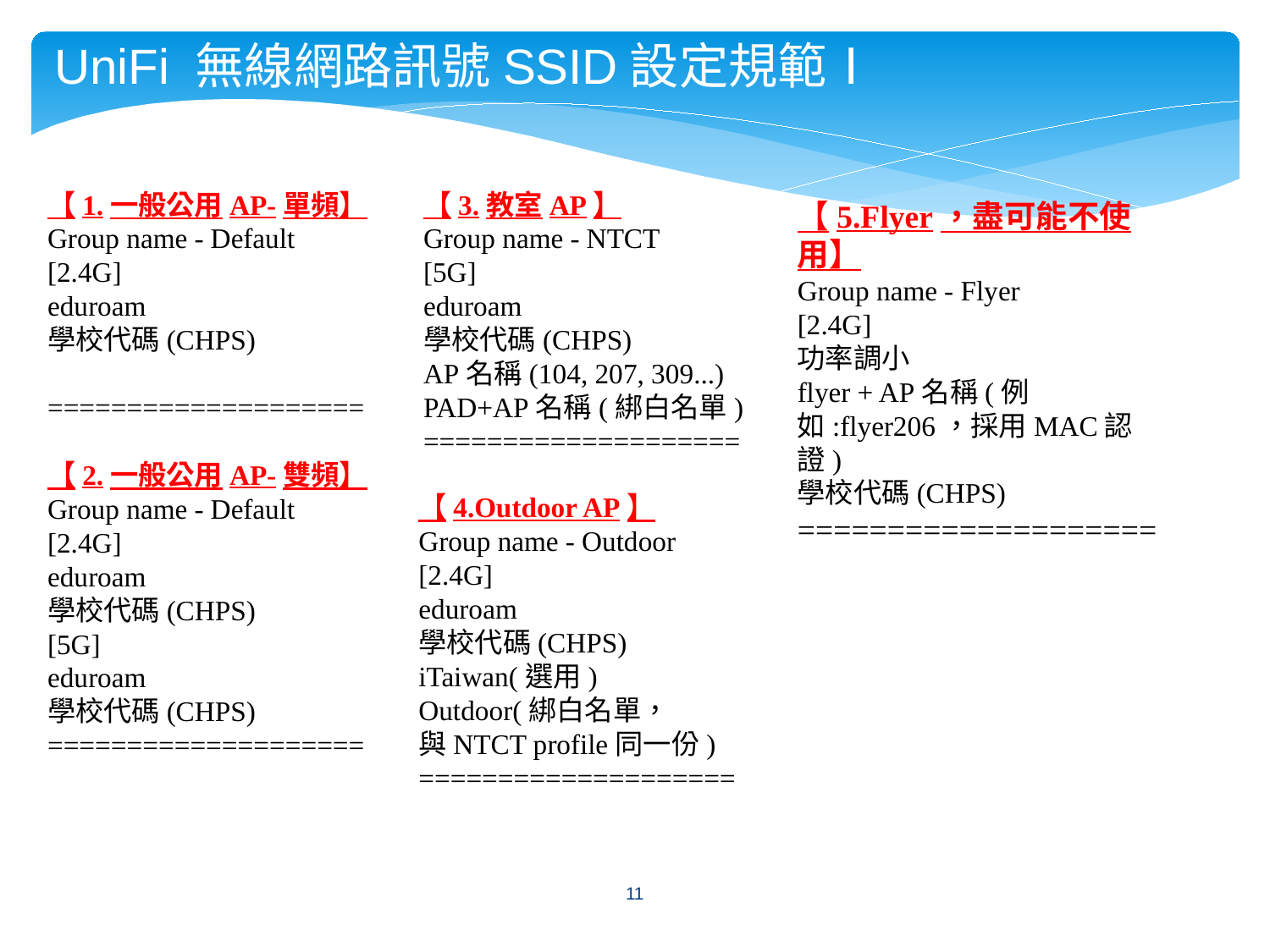

UniFi 無線網路訊號SSID設定規範Ⅰ

【1.一般公用AP-單頻】
Group name - Default
[2.4G]
eduroam
學校代碼(CHPS)

====================

【2.一般公用AP-雙頻】
Group name - Default
[2.4G]
eduroam
學校代碼(CHPS)
[5G]
eduroam
學校代碼(CHPS)
====================

【3.教室AP】
Group name - NTCT
[5G]
eduroam
學校代碼(CHPS)
AP名稱(104, 207, 309...)
PAD+AP名稱(綁白名單)
====================
【5.Flyer，盡可能不使用】
Group name - Flyer
[2.4G]
功率調小
flyer + AP名稱(例如:flyer206，採用MAC認證)
學校代碼(CHPS)
====================
【4.Outdoor AP】
Group name - Outdoor
[2.4G]
eduroam
學校代碼(CHPS)
iTaiwan(選用)
Outdoor(綁白名單，
與NTCT profile同一份)
====================
11